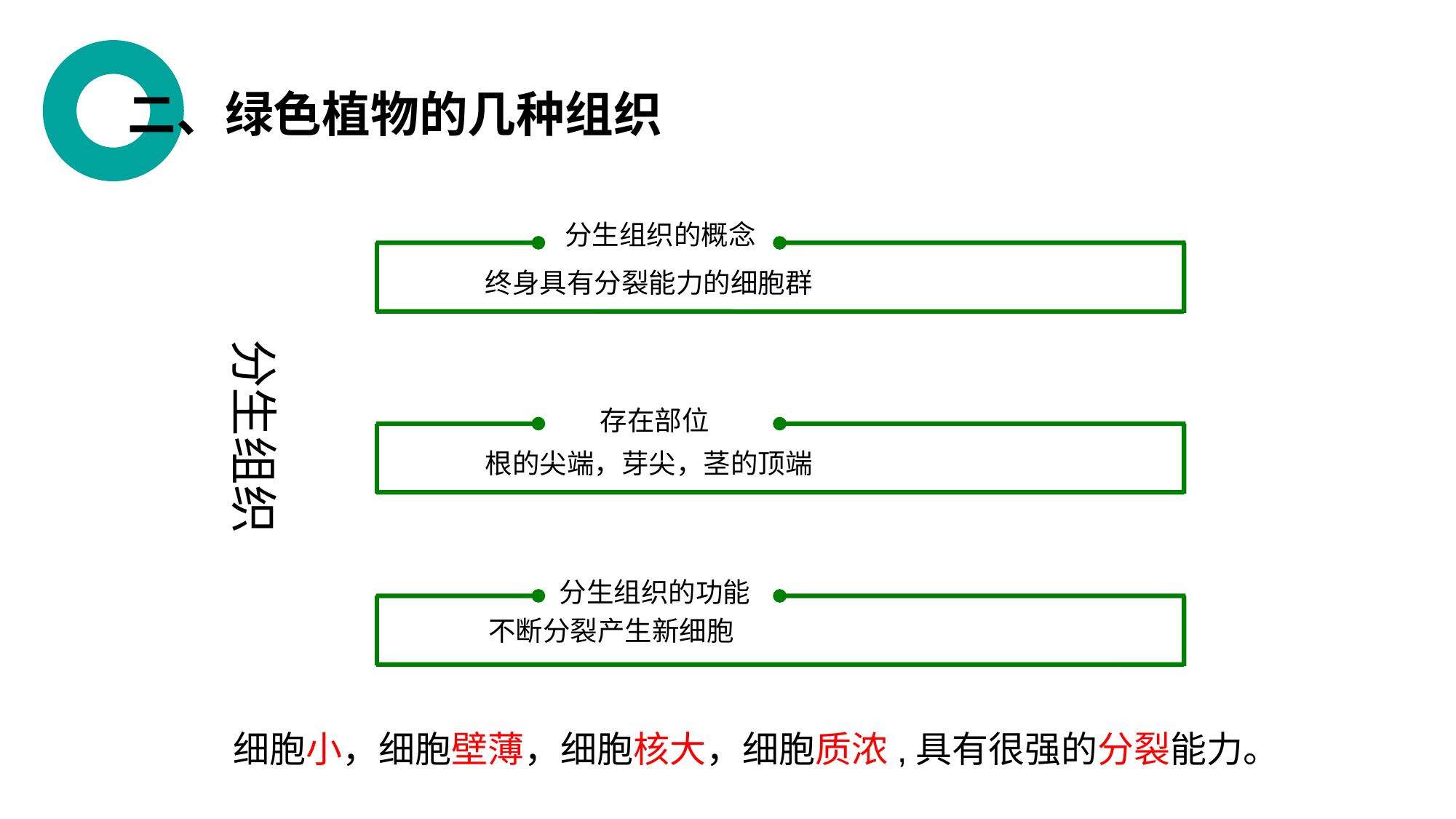

二、绿色植物的几种组织
分生组织的概念

终身具有分裂能力的细胞群

分生组织
存在部位

根的尖端，芽尖，茎的顶端

分生组织的功能

     不断分裂产生新细胞

细胞小，细胞壁薄，细胞核大，细胞质浓,具有很强的分裂能力。